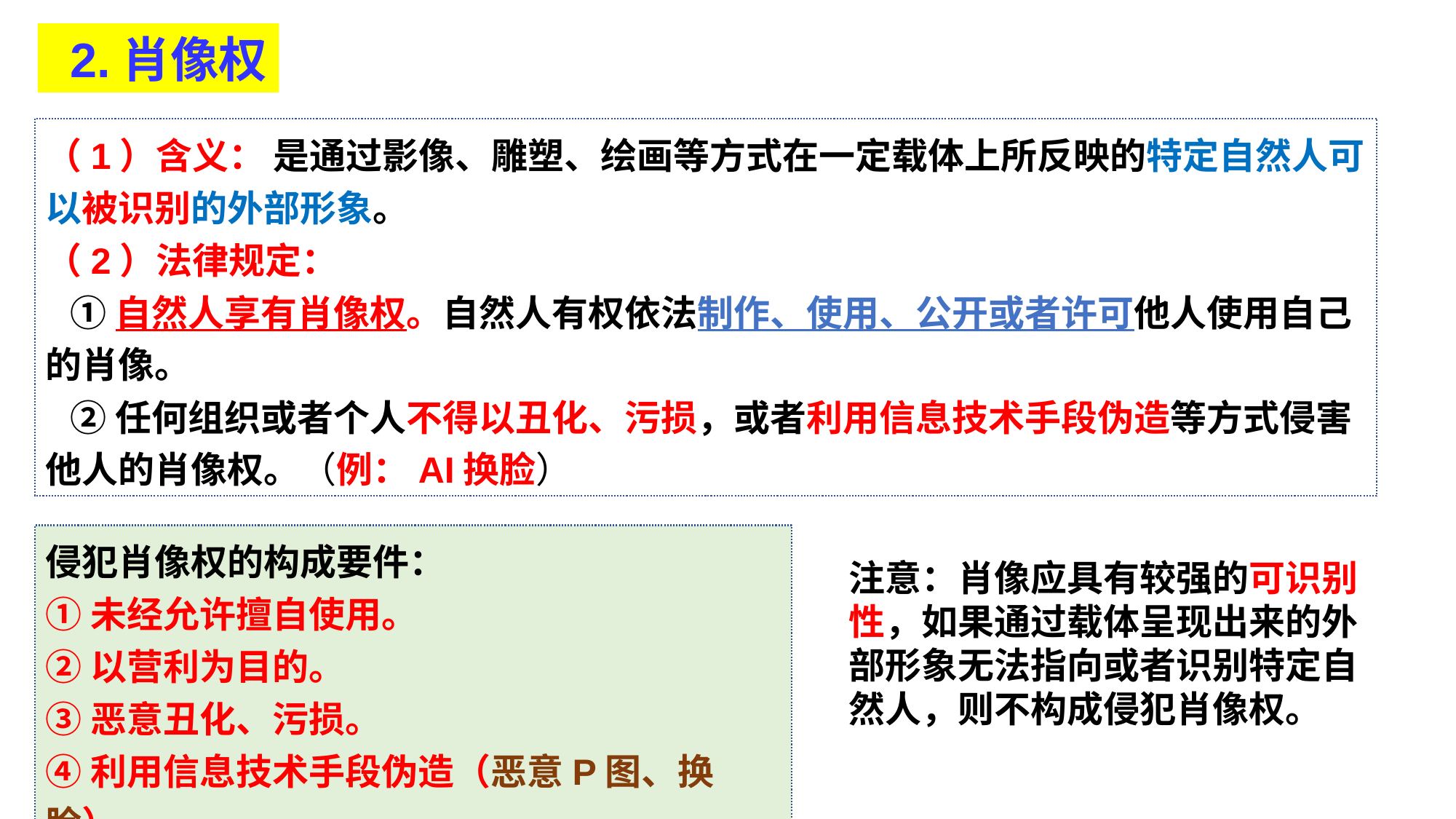

2.肖像权
（1）含义： 是通过影像、雕塑、绘画等方式在一定载体上所反映的特定自然人可以被识别的外部形象。
（2）法律规定：
   ①自然人享有肖像权。自然人有权依法制作、使用、公开或者许可他人使用自己的肖像。
   ②任何组织或者个人不得以丑化、污损，或者利用信息技术手段伪造等方式侵害他人的肖像权。（例：AI换脸）
侵犯肖像权的构成要件：
①未经允许擅自使用。
②以营利为目的。
③恶意丑化、污损。
④利用信息技术手段伪造（恶意P图、换脸）
注意：肖像应具有较强的可识别性，如果通过载体呈现出来的外部形象无法指向或者识别特定自然人，则不构成侵犯肖像权。